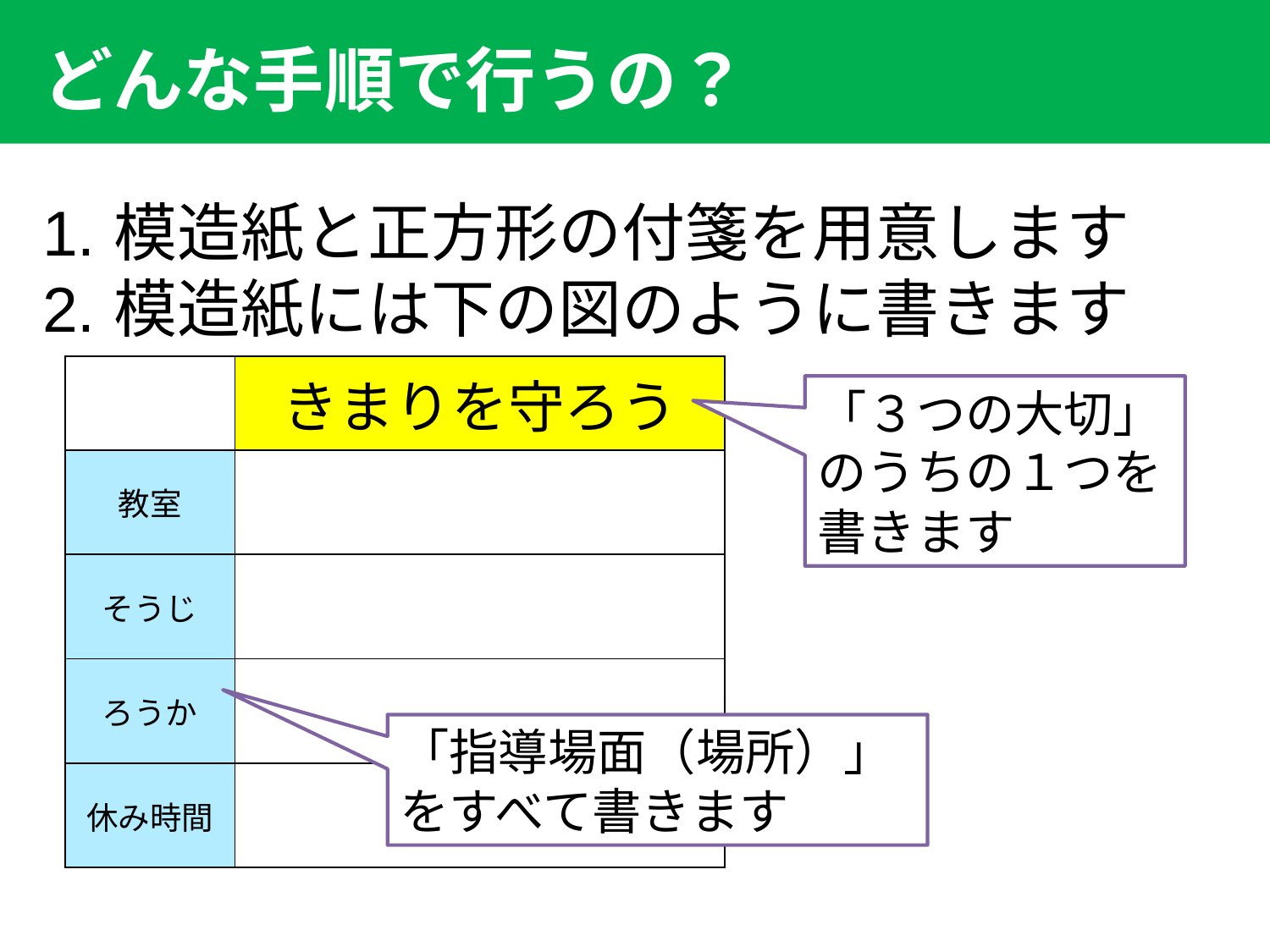

どんな手順で行うの？
模造紙と正方形の付箋を用意します
模造紙には下の図のように書きます

|  | きまりを守ろう |
| --- | --- |
| 教室 |  |
| そうじ |  |
| ろうか |  |
| 休み時間 |  |
「３つの大切」のうちの１つを書きます
「指導場面（場所）」をすべて書きます